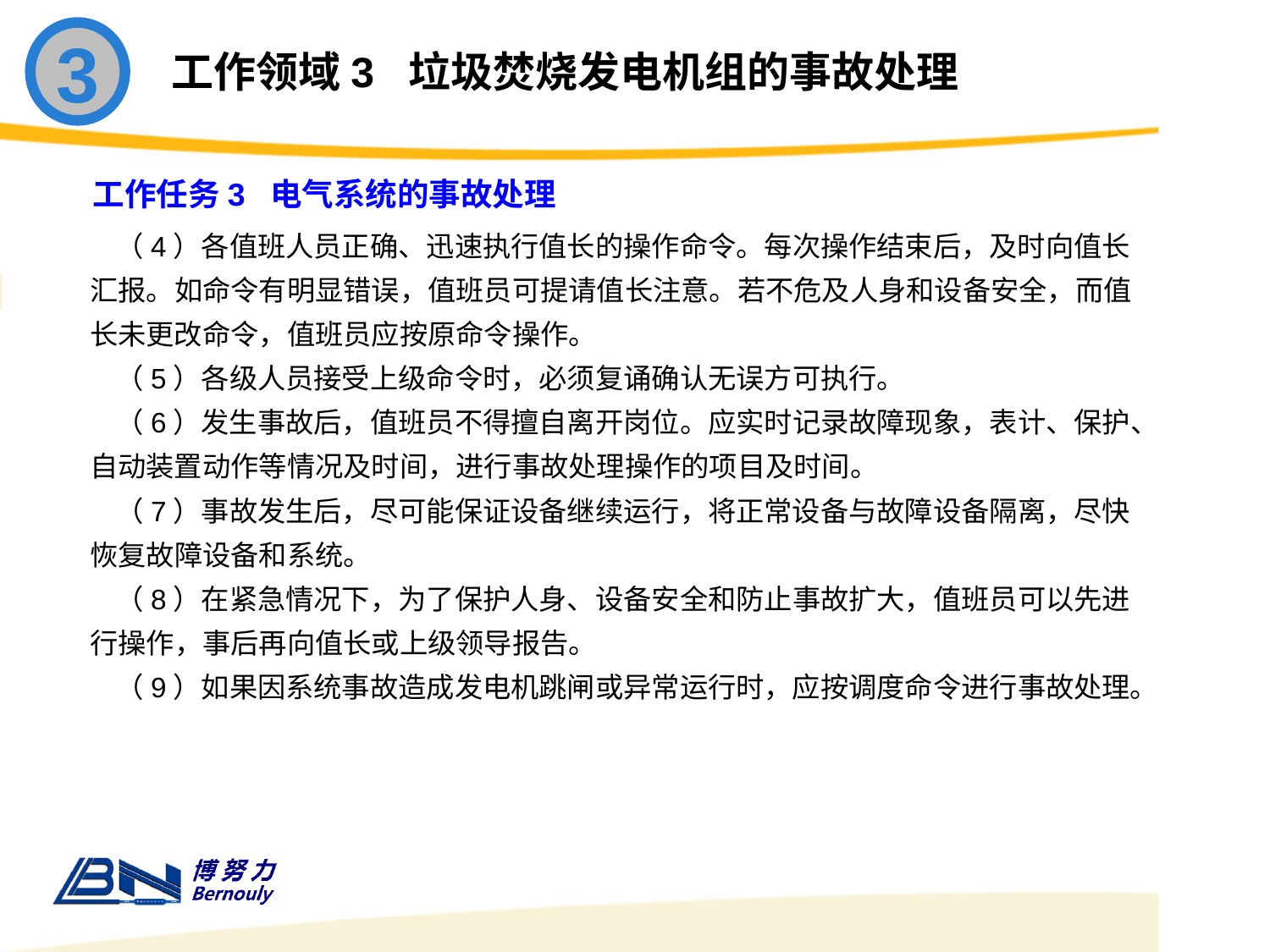

3
工作领域3  垃圾焚烧发电机组的事故处理
工作任务3  电气系统的事故处理
   （4）各值班人员正确、迅速执行值长的操作命令。每次操作结束后，及时向值长汇报。如命令有明显错误，值班员可提请值长注意。若不危及人身和设备安全，而值长未更改命令，值班员应按原命令操作。
   （5）各级人员接受上级命令时，必须复诵确认无误方可执行。
   （6）发生事故后，值班员不得擅自离开岗位。应实时记录故障现象，表计、保护、自动装置动作等情况及时间，进行事故处理操作的项目及时间。
   （7）事故发生后，尽可能保证设备继续运行，将正常设备与故障设备隔离，尽快恢复故障设备和系统。
   （8）在紧急情况下，为了保护人身、设备安全和防止事故扩大，值班员可以先进行操作，事后再向值长或上级领导报告。
   （9）如果因系统事故造成发电机跳闸或异常运行时，应按调度命令进行事故处理。